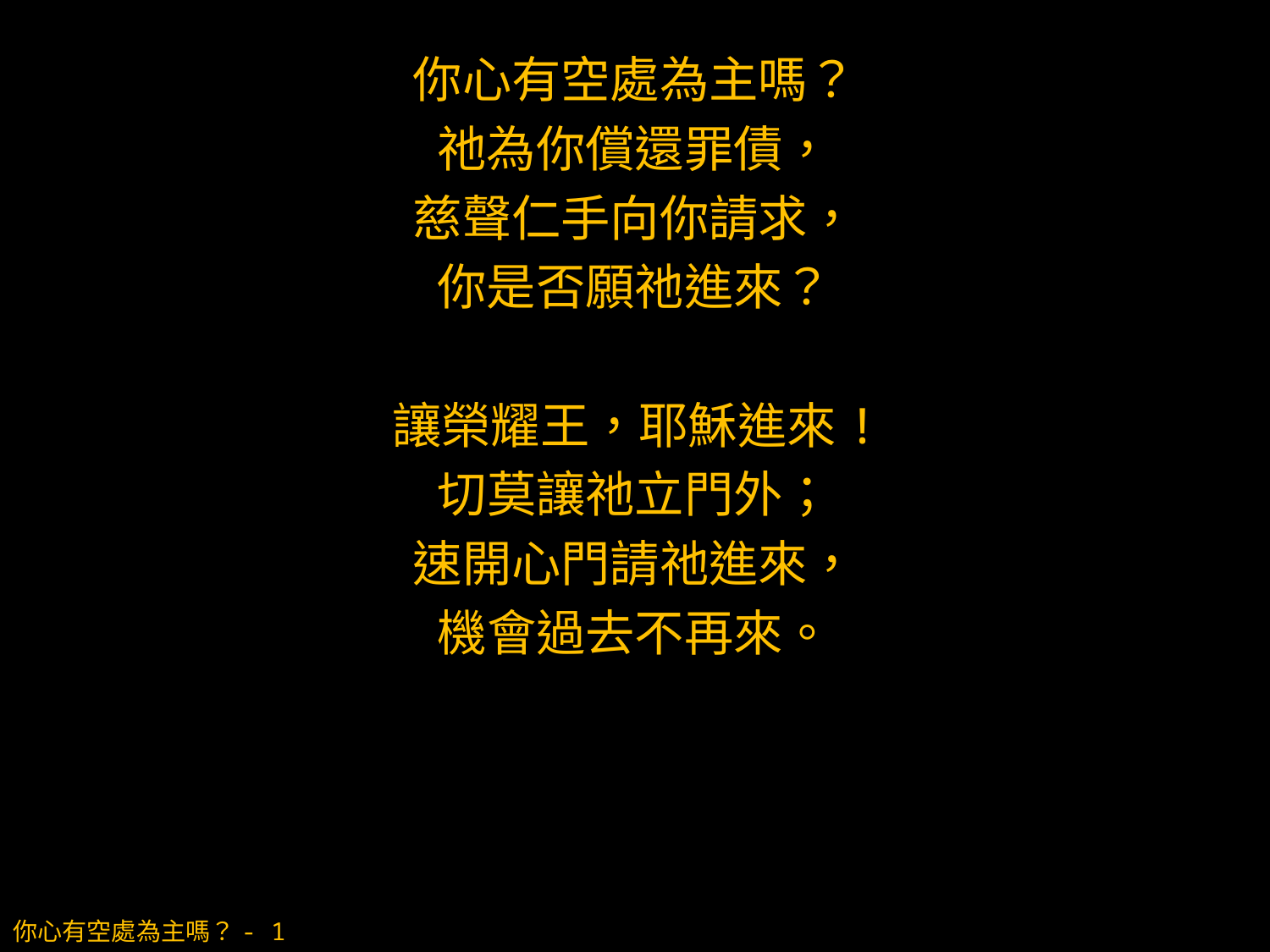

你心有空處為主嗎？
祂為你償還罪債，
慈聲仁手向你請求，
你是否願祂進來？

讓榮耀王，耶穌進來!
切莫讓祂立門外；
速開心門請祂進來，
機會過去不再來。

# 你心有空處為主嗎？- 1